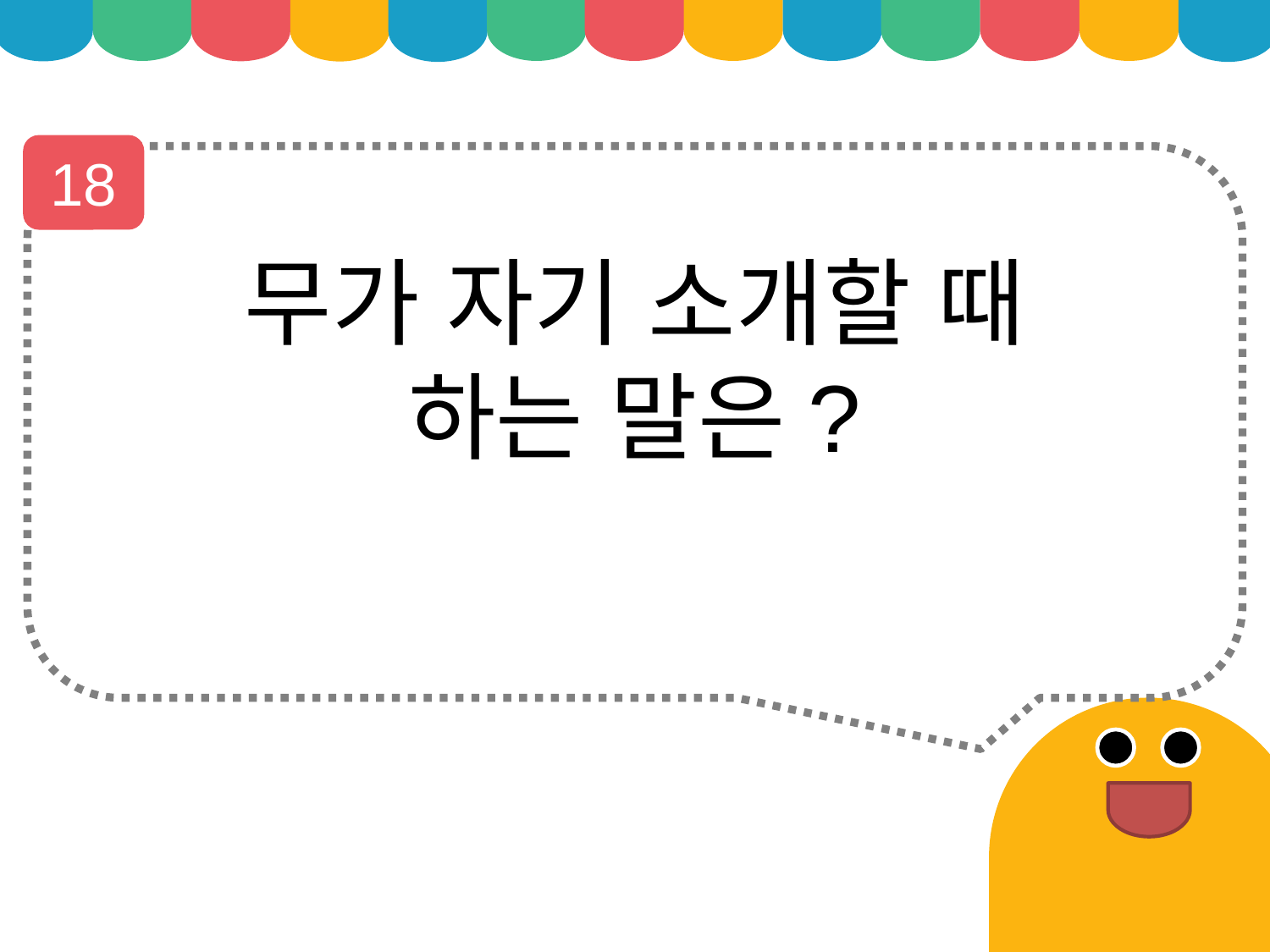

18

무가 자기 소개할 때
하는 말은?